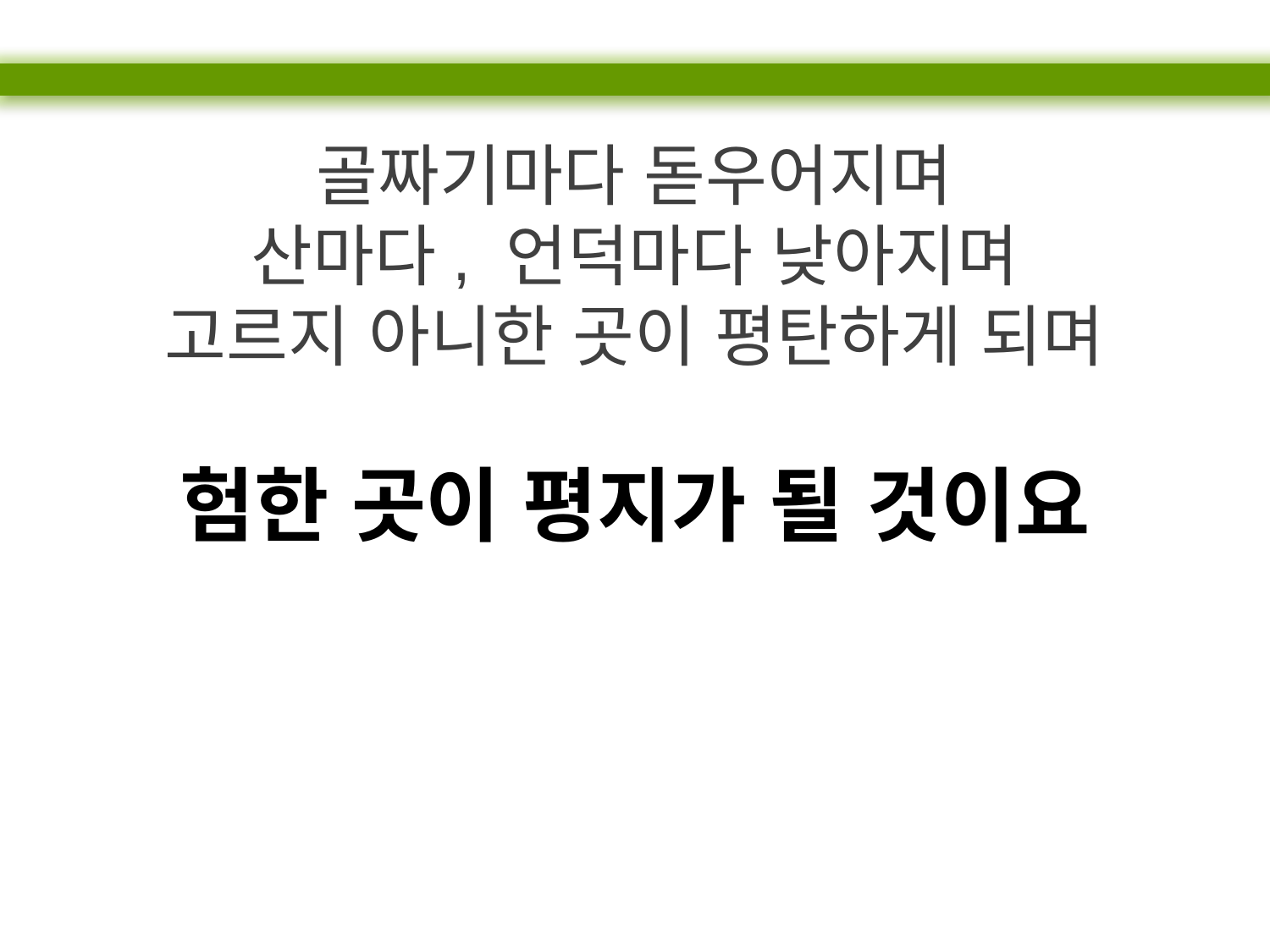

골짜기마다 돋우어지며
산마다, 언덕마다 낮아지며
고르지 아니한 곳이 평탄하게 되며
험한 곳이 평지가 될 것이요